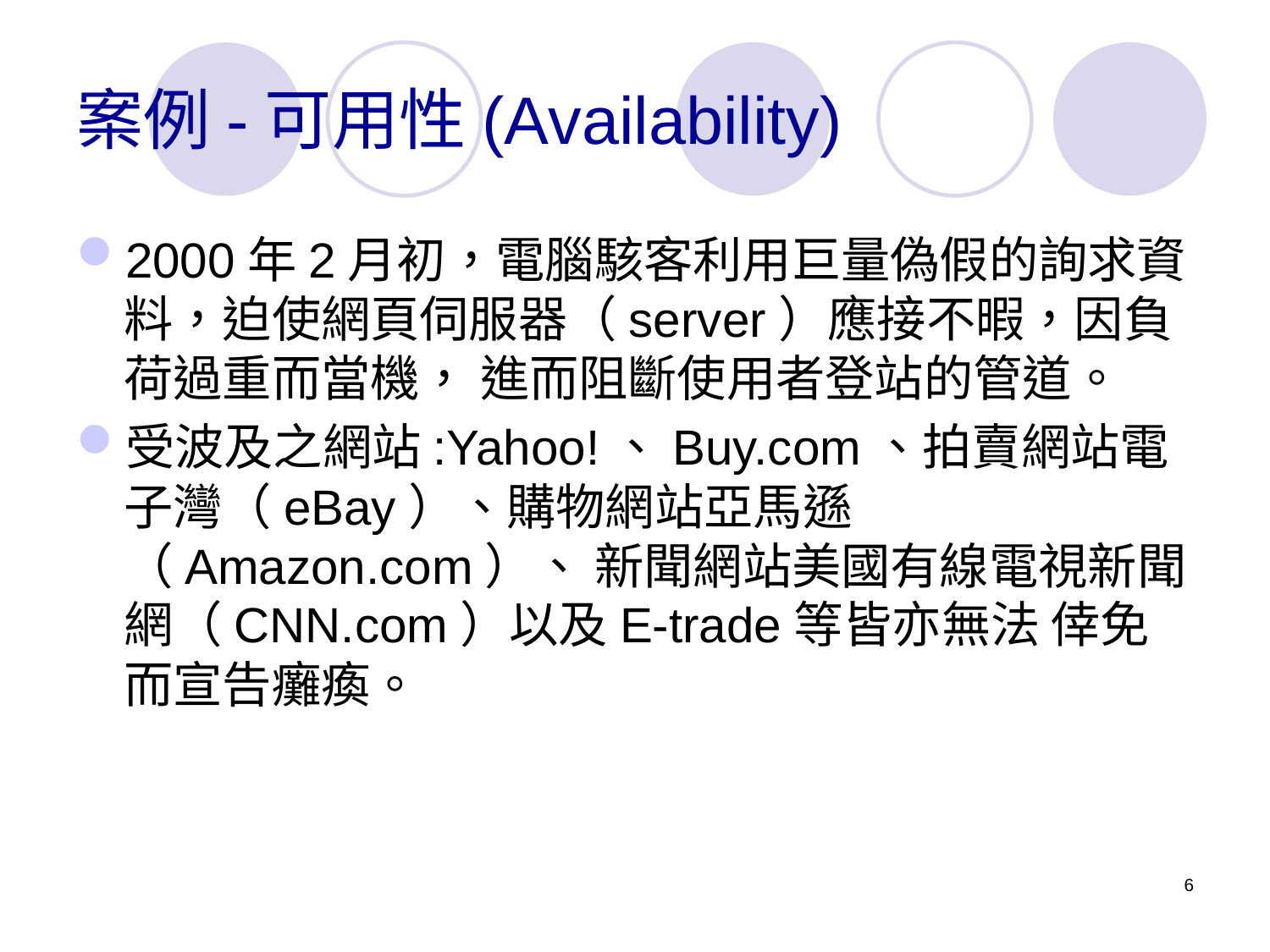

# 案例-可用性(Availability)
2000年2月初，電腦駭客利用巨量偽假的詢求資料，迫使網頁伺服器（server）應接不暇，因負荷過重而當機， 進而阻斷使用者登站的管道。
受波及之網站:Yahoo!、Buy.com、拍賣網站電子灣（eBay）、購物網站亞馬遜（Amazon.com）、 新聞網站美國有線電視新聞網（CNN.com）以及E-trade等皆亦無法 倖免而宣告癱瘓。
6